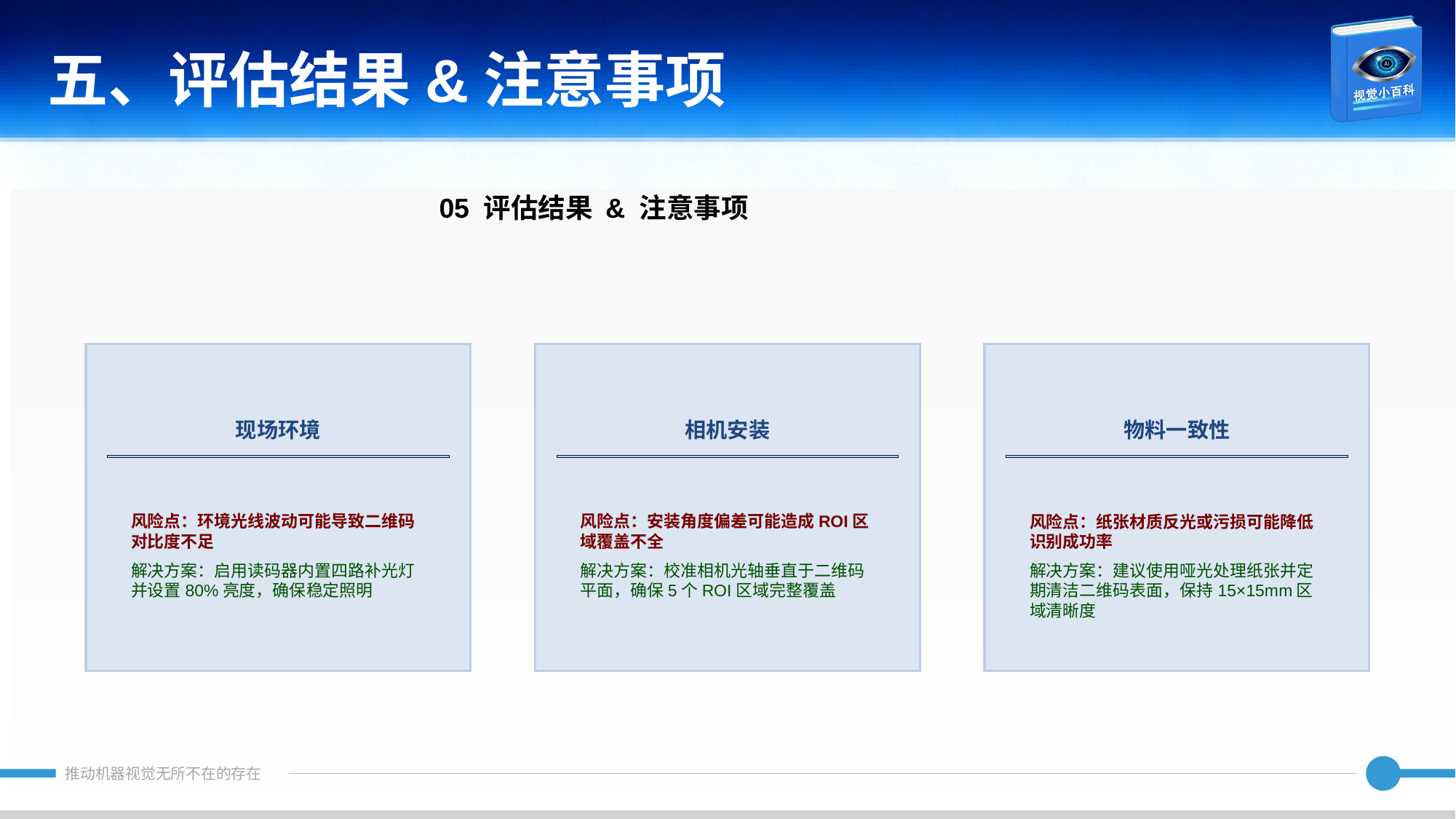

五、评估结果&注意事项

05 评估结果 & 注意事项

现场环境

相机安装

物料一致性

风险点：环境光线波动可能导致二维码对比度不足
解决方案：启用读码器内置四路补光灯并设置80%亮度，确保稳定照明

风险点：安装角度偏差可能造成ROI区域覆盖不全
解决方案：校准相机光轴垂直于二维码平面，确保5个ROI区域完整覆盖

风险点：纸张材质反光或污损可能降低识别成功率
解决方案：建议使用哑光处理纸张并定期清洁二维码表面，保持15×15mm区域清晰度
10